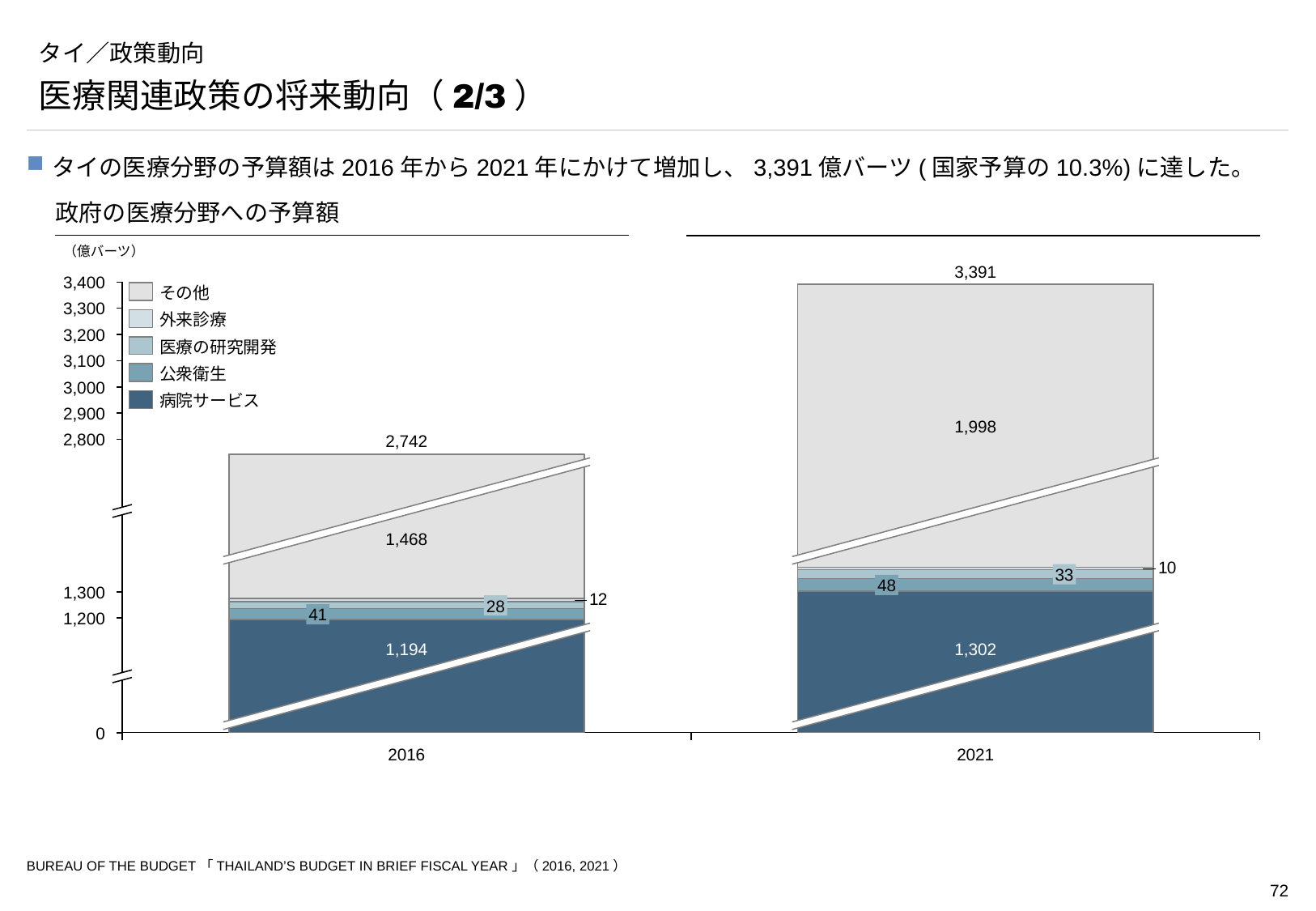

# タイ／政策動向
医療関連政策の将来動向（2/3）
タイの医療分野の予算額は2016年から2021年にかけて増加し、3,391億バーツ(国家予算の10.3%)に達した。
政府の医療分野への予算額
（億バーツ）
3,391

### Chart

| Category |  |  |  |  |  |
|---|---|---|---|---|---|
3,400
その他

3,300
外来診療

3,200
医療の研究開発

3,100
公衆衛生

3,000
病院サービス

2,900
1,998
2,800
2,742

1,468
33
48
1,300
28
41
1,200

1,194
1,302

0
2016
2021
BUREAU OF THE BUDGET「THAILAND’S BUDGET IN BRIEF FISCAL YEAR」（2016, 2021）